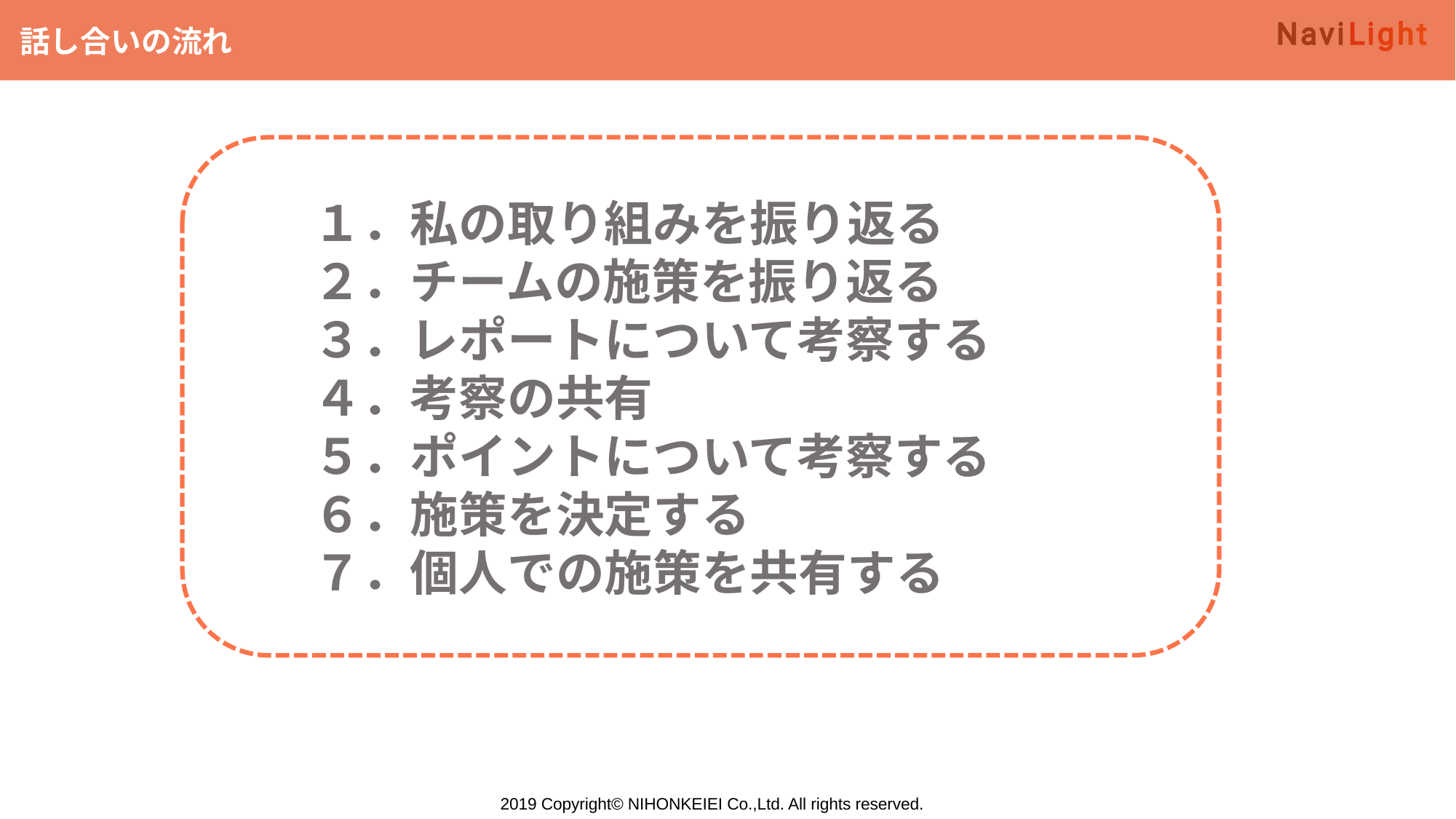

話し合いの流れ

１．私の取り組みを振り返る

２．チームの施策を振り返る

３．レポートについて考察する

４．考察の共有

５．ポイントについて考察する

６．施策を決定する

７．個人での施策を共有する